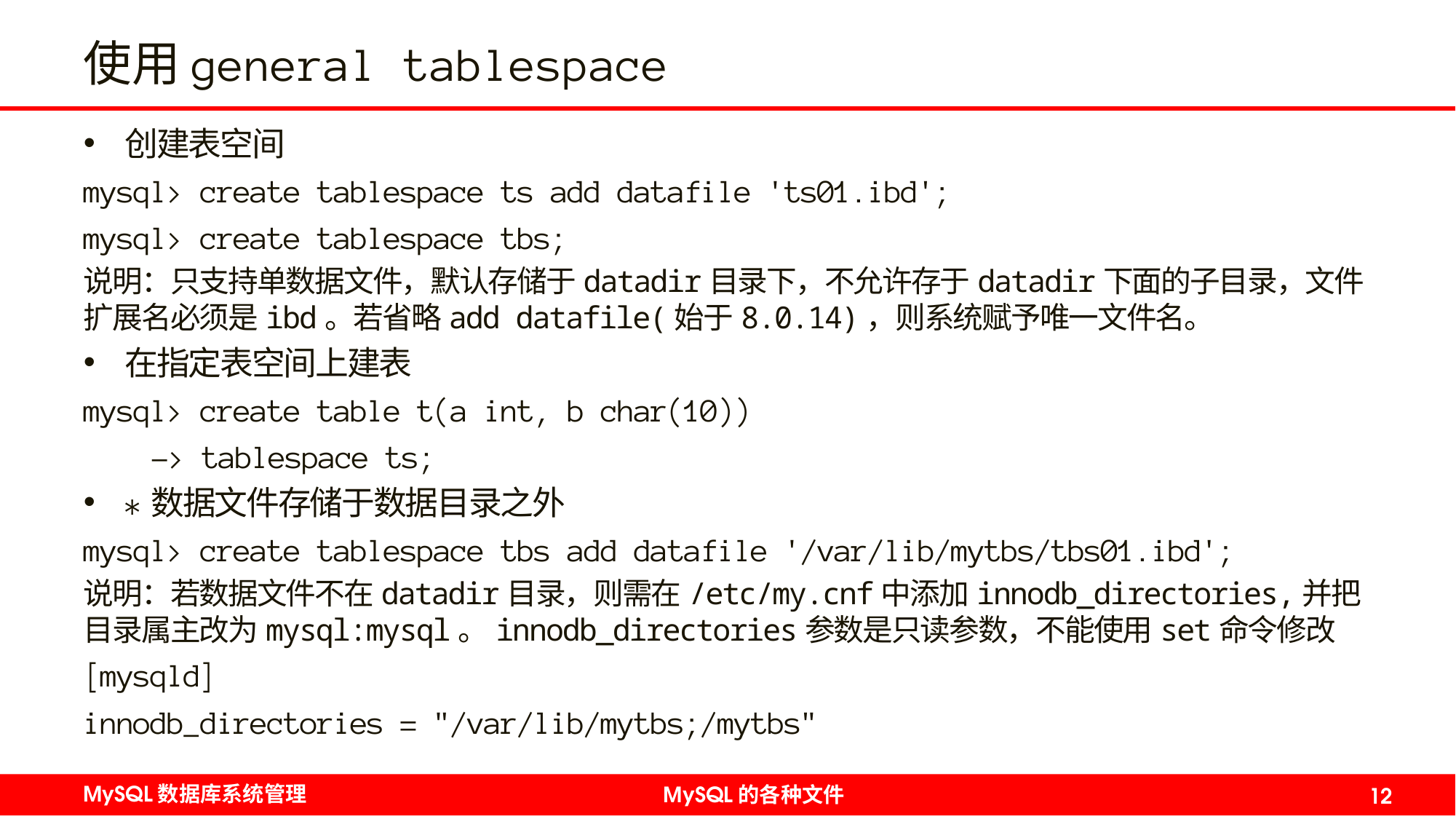

# 使用general tablespace
创建表空间
mysql> create tablespace ts add datafile 'ts01.ibd';
mysql> create tablespace tbs;
说明：只支持单数据文件，默认存储于datadir目录下，不允许存于datadir下面的子目录，文件扩展名必须是ibd。若省略add datafile(始于8.0.14)，则系统赋予唯一文件名。
在指定表空间上建表
mysql> create table t(a int, b char(10))
    -> tablespace ts;
*数据文件存储于数据目录之外
mysql> create tablespace tbs add datafile '/var/lib/mytbs/tbs01.ibd';
说明：若数据文件不在datadir目录，则需在/etc/my.cnf中添加innodb_directories,并把目录属主改为mysql:mysql。innodb_directories参数是只读参数，不能使用set命令修改
[mysqld]
innodb_directories = "/var/lib/mytbs;/mytbs"